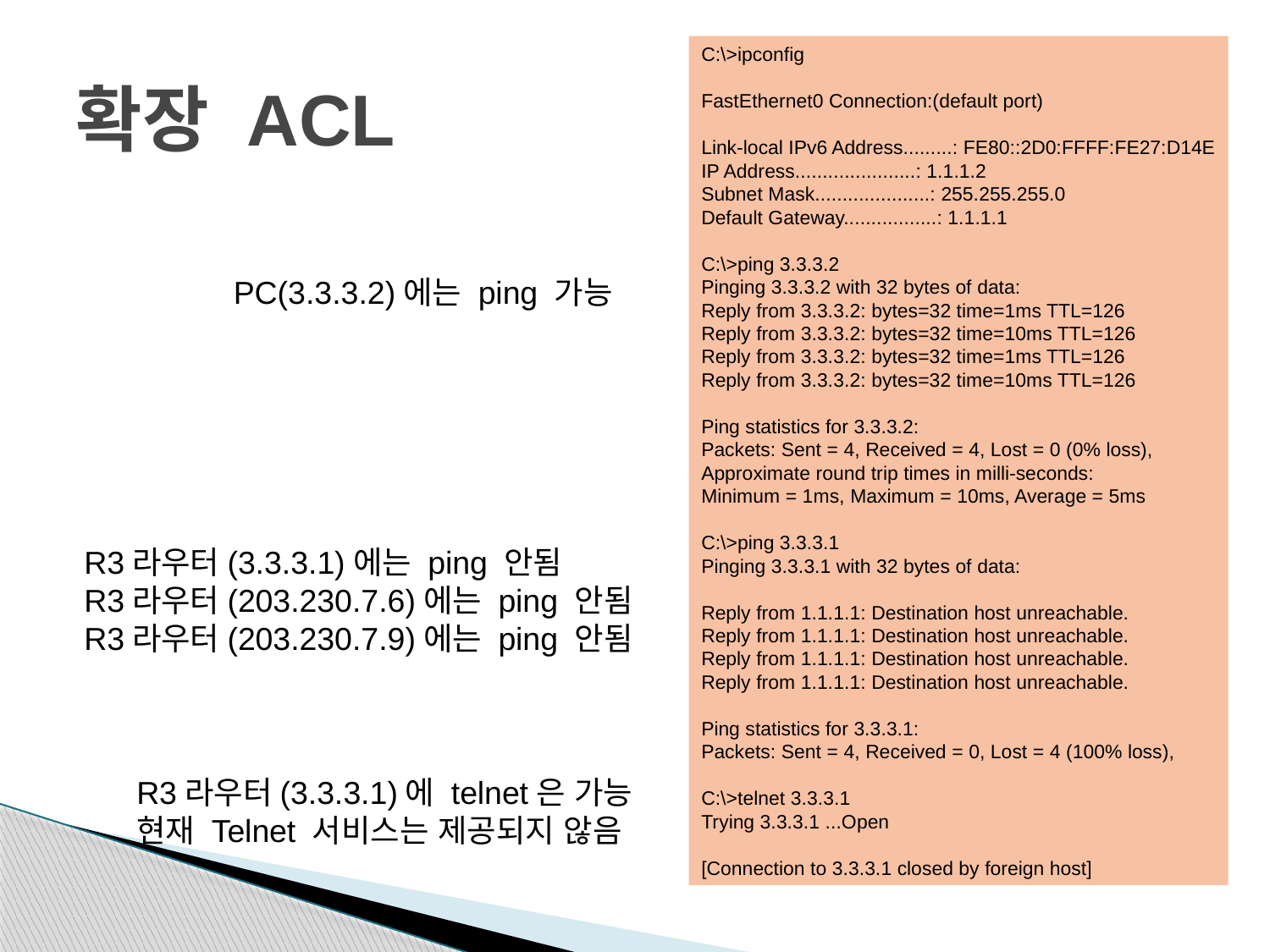

C:\>ipconfig

FastEthernet0 Connection:(default port)

Link-local IPv6 Address.........: FE80::2D0:FFFF:FE27:D14E
IP Address......................: 1.1.1.2
Subnet Mask.....................: 255.255.255.0
Default Gateway.................: 1.1.1.1

C:\>ping 3.3.3.2
Pinging 3.3.3.2 with 32 bytes of data:
Reply from 3.3.3.2: bytes=32 time=1ms TTL=126
Reply from 3.3.3.2: bytes=32 time=10ms TTL=126
Reply from 3.3.3.2: bytes=32 time=1ms TTL=126
Reply from 3.3.3.2: bytes=32 time=10ms TTL=126

Ping statistics for 3.3.3.2:
Packets: Sent = 4, Received = 4, Lost = 0 (0% loss),
Approximate round trip times in milli-seconds:
Minimum = 1ms, Maximum = 10ms, Average = 5ms

C:\>ping 3.3.3.1
Pinging 3.3.3.1 with 32 bytes of data:

Reply from 1.1.1.1: Destination host unreachable.
Reply from 1.1.1.1: Destination host unreachable.
Reply from 1.1.1.1: Destination host unreachable.
Reply from 1.1.1.1: Destination host unreachable.

Ping statistics for 3.3.3.1:
Packets: Sent = 4, Received = 0, Lost = 4 (100% loss),

C:\>telnet 3.3.3.1
Trying 3.3.3.1 ...Open

[Connection to 3.3.3.1 closed by foreign host]
# 확장 ACL
PC(3.3.3.2)에는 ping 가능
R3라우터(3.3.3.1)에는 ping 안됨
R3라우터(203.230.7.6)에는 ping 안됨
R3라우터(203.230.7.9)에는 ping 안됨
R3라우터(3.3.3.1)에 telnet은 가능
현재 Telnet 서비스는 제공되지 않음